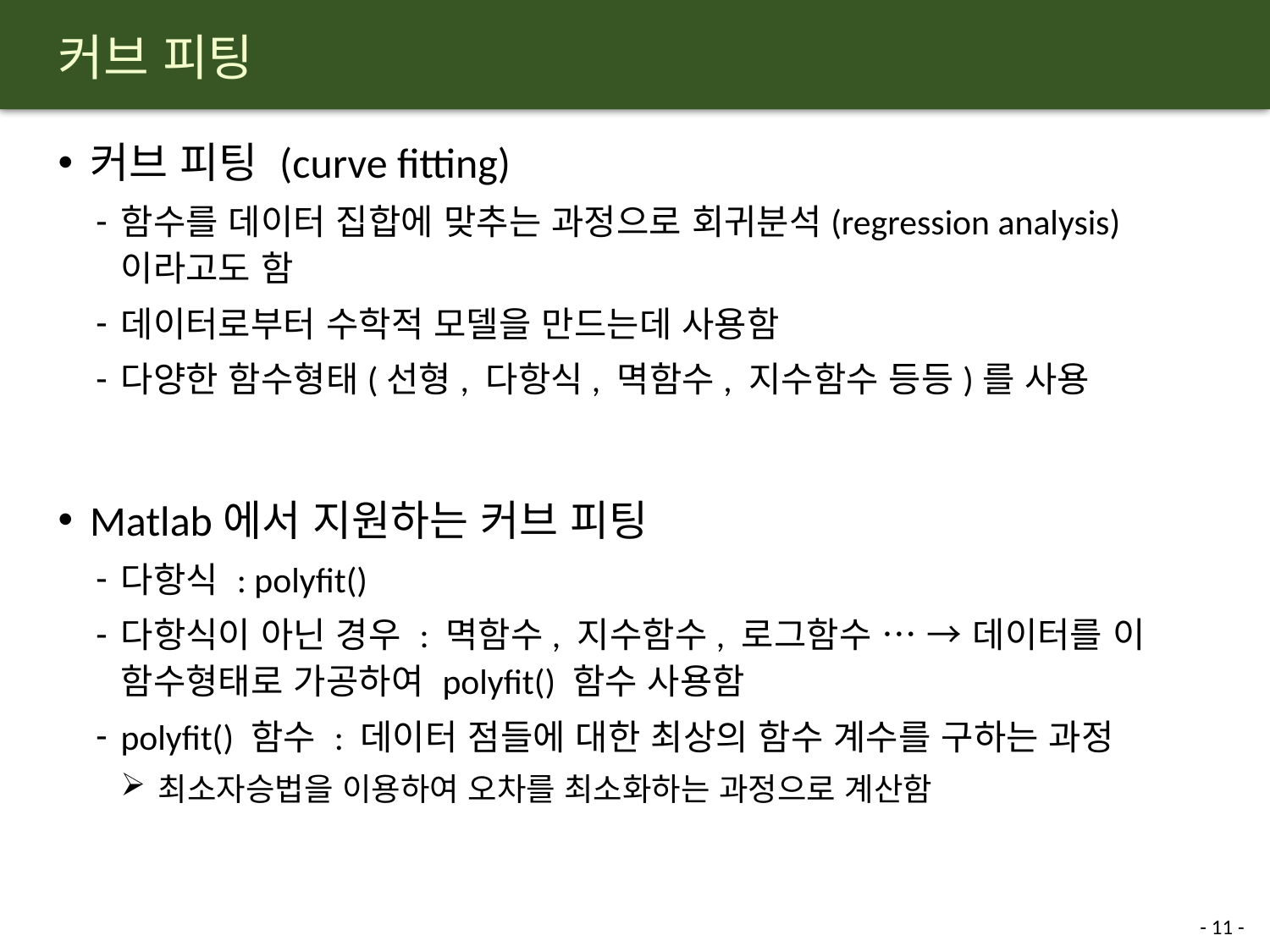

# 커브 피팅
커브 피팅 (curve fitting)
함수를 데이터 집합에 맞추는 과정으로 회귀분석(regression analysis)이라고도 함
데이터로부터 수학적 모델을 만드는데 사용함
다양한 함수형태(선형, 다항식, 멱함수, 지수함수 등등)를 사용

Matlab에서 지원하는 커브 피팅
다항식 : polyfit()
다항식이 아닌 경우 : 멱함수, 지수함수, 로그함수 … → 데이터를 이 함수형태로 가공하여 polyfit() 함수 사용함
polyfit() 함수 : 데이터 점들에 대한 최상의 함수 계수를 구하는 과정
최소자승법을 이용하여 오차를 최소화하는 과정으로 계산함
- 11 -